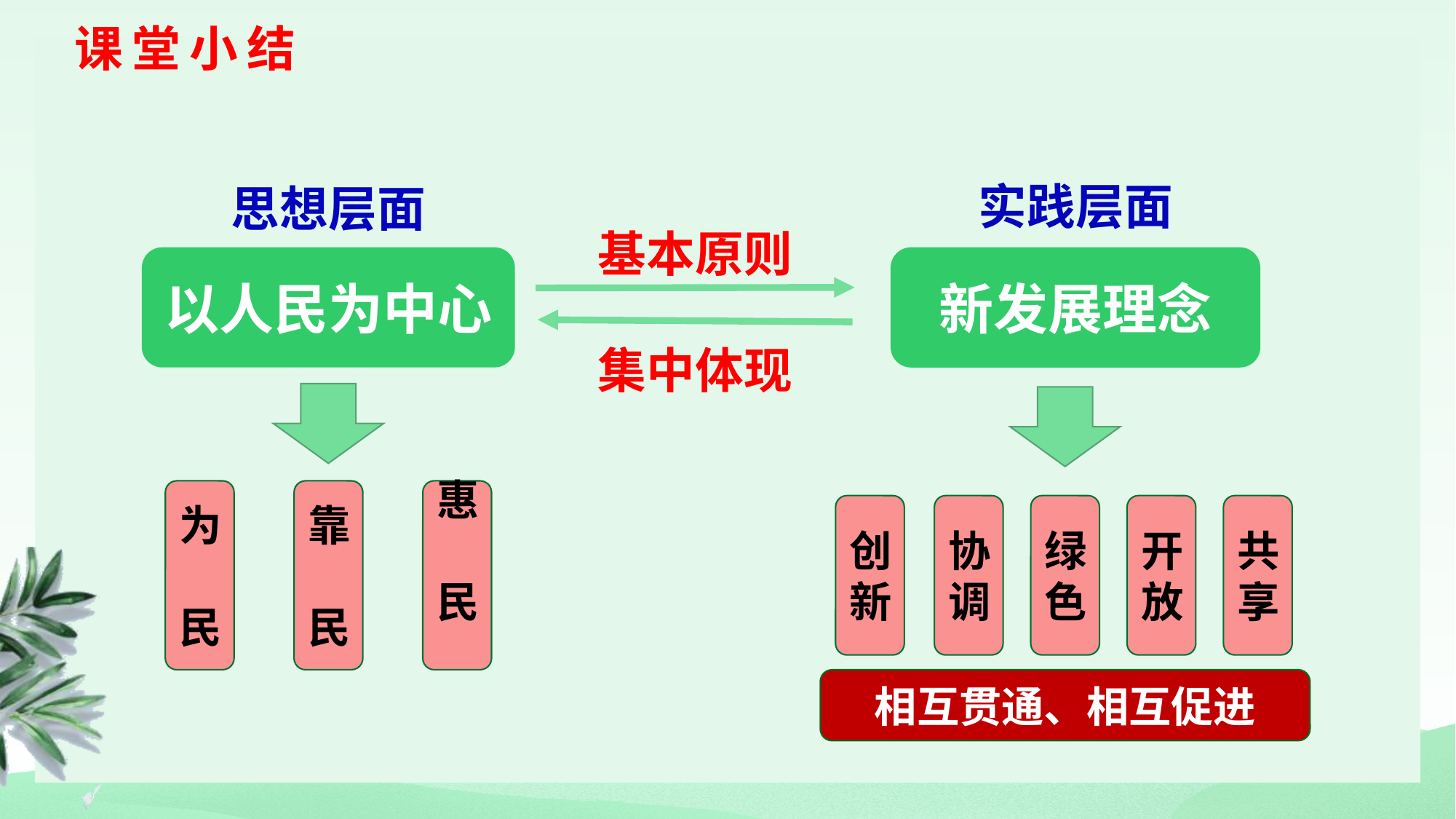

课堂小结
实践层面
思想层面
基本原则
以人民为中心
新发展理念
集中体现

为 民
靠 民
惠 民
创新
协调
绿色
开放
共享
相互贯通、相互促进